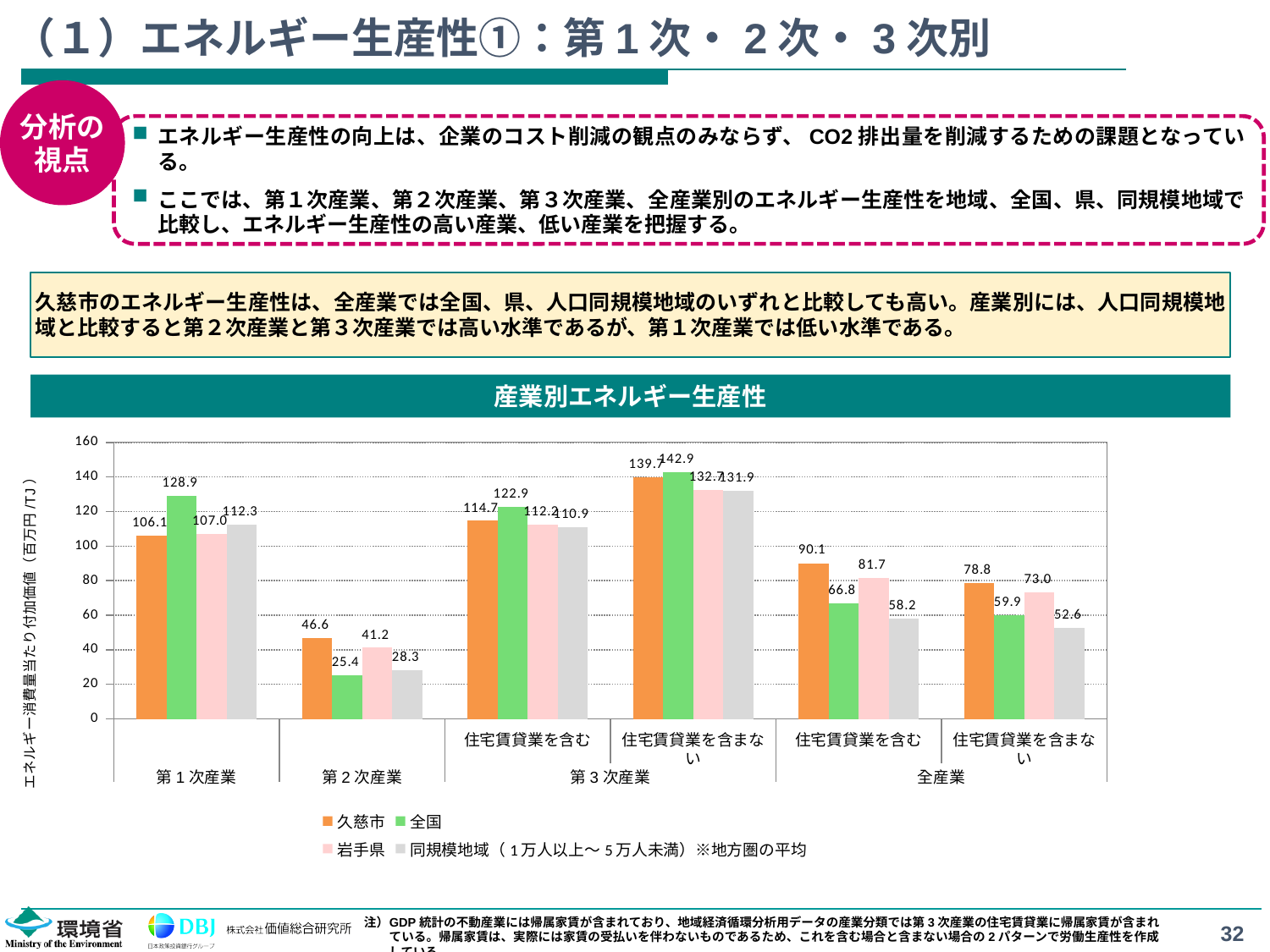

# （１）エネルギー生産性①：第1次・2次・3次別
分析の
視点
エネルギー生産性の向上は、企業のコスト削減の観点のみならず、CO2排出量を削減するための課題となっている。
ここでは、第１次産業、第２次産業、第３次産業、全産業別のエネルギー生産性を地域、全国、県、同規模地域で比較し、エネルギー生産性の高い産業、低い産業を把握する。
久慈市のエネルギー生産性は、全産業では全国、県、人口同規模地域のいずれと比較しても高い。産業別には、人口同規模地域と比較すると第２次産業と第３次産業では高い水準であるが、第１次産業では低い水準である。
産業別エネルギー生産性

### Chart

| Category | 久慈市 | 全国 | 岩手県 | 同規模地域（1万人以上～5万人未満）※地方圏の平均 |
|---|---|---|---|---|
|  | 106.09075008525572 | 128.91017253349787 | 107.01222011009877 | 112.33480839732655 |
|  | 46.60119871425711 | 25.43658436459867 | 41.18560279934879 | 28.27448078225662 |
| 住宅賃貸業を含む | 114.65761477864781 | 122.90325022724947 | 112.17632387448639 | 110.85153515354762 |
| 住宅賃貸業を含まない | 139.712859760192 | 142.85399937717114 | 132.6958974853988 | 131.8916134979019 |
| 住宅賃貸業を含む | 90.1049577864467 | 66.82627628054789 | 81.7129376612977 | 58.23481625303103 |
| 住宅賃貸業を含まない | 78.83259306207128 | 59.90269576366116 | 73.02974819182788 | 52.551639777813044 |
注）	GDP統計の不動産業には帰属家賃が含まれており、地域経済循環分析用データの産業分類では第3次産業の住宅賃貸業に帰属家賃が含まれている。帰属家賃は、実際には家賃の受払いを伴わないものであるため、これを含む場合と含まない場合の2パターンで労働生産性を作成している。
32